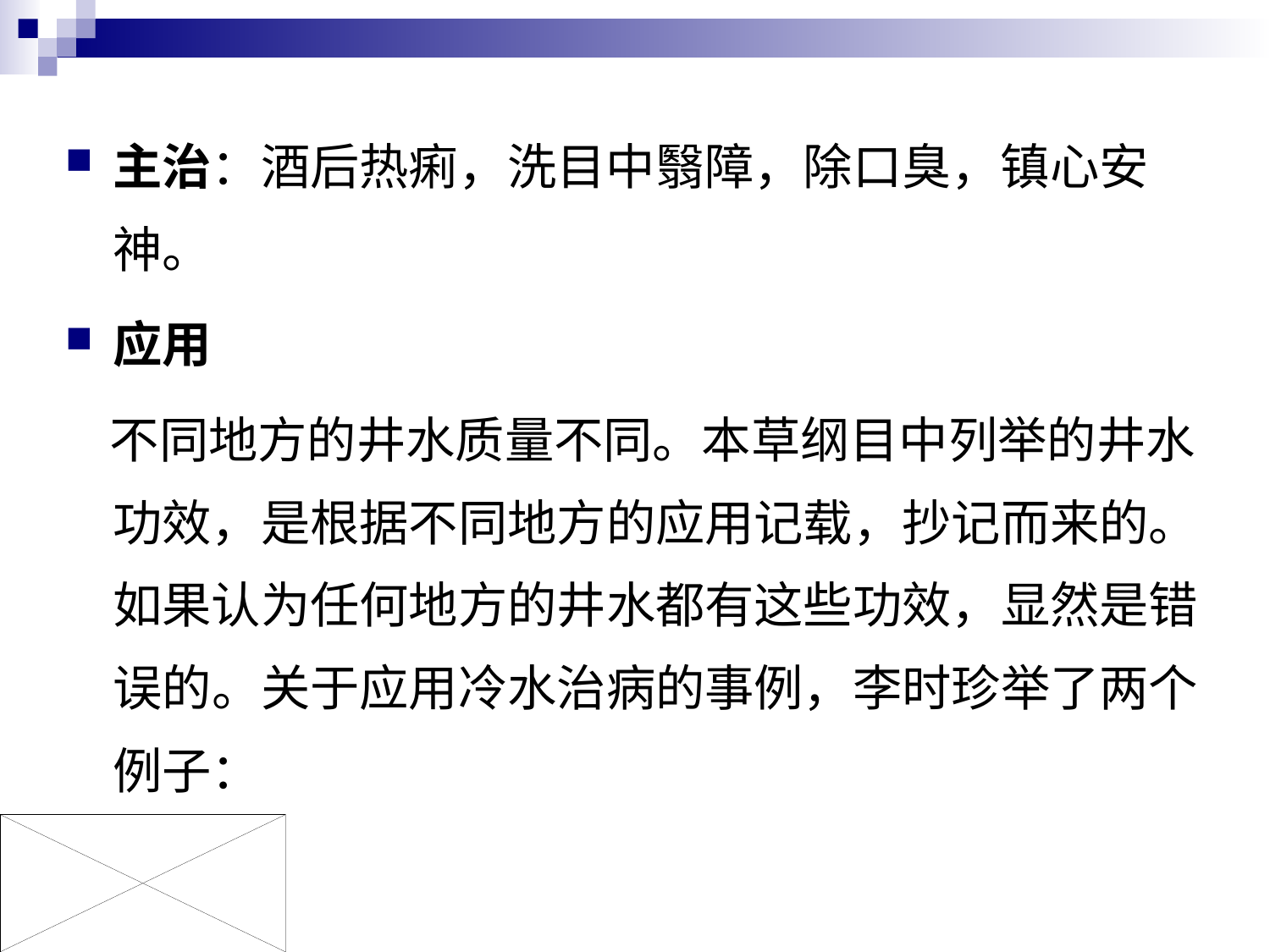

# 主治：酒后热痢，洗目中翳障，除口臭，镇心安神。
应用
   不同地方的井水质量不同。本草纲目中列举的井水功效，是根据不同地方的应用记载，抄记而来的。如果认为任何地方的井水都有这些功效，显然是错误的。关于应用冷水治病的事例，李时珍举了两个例子：